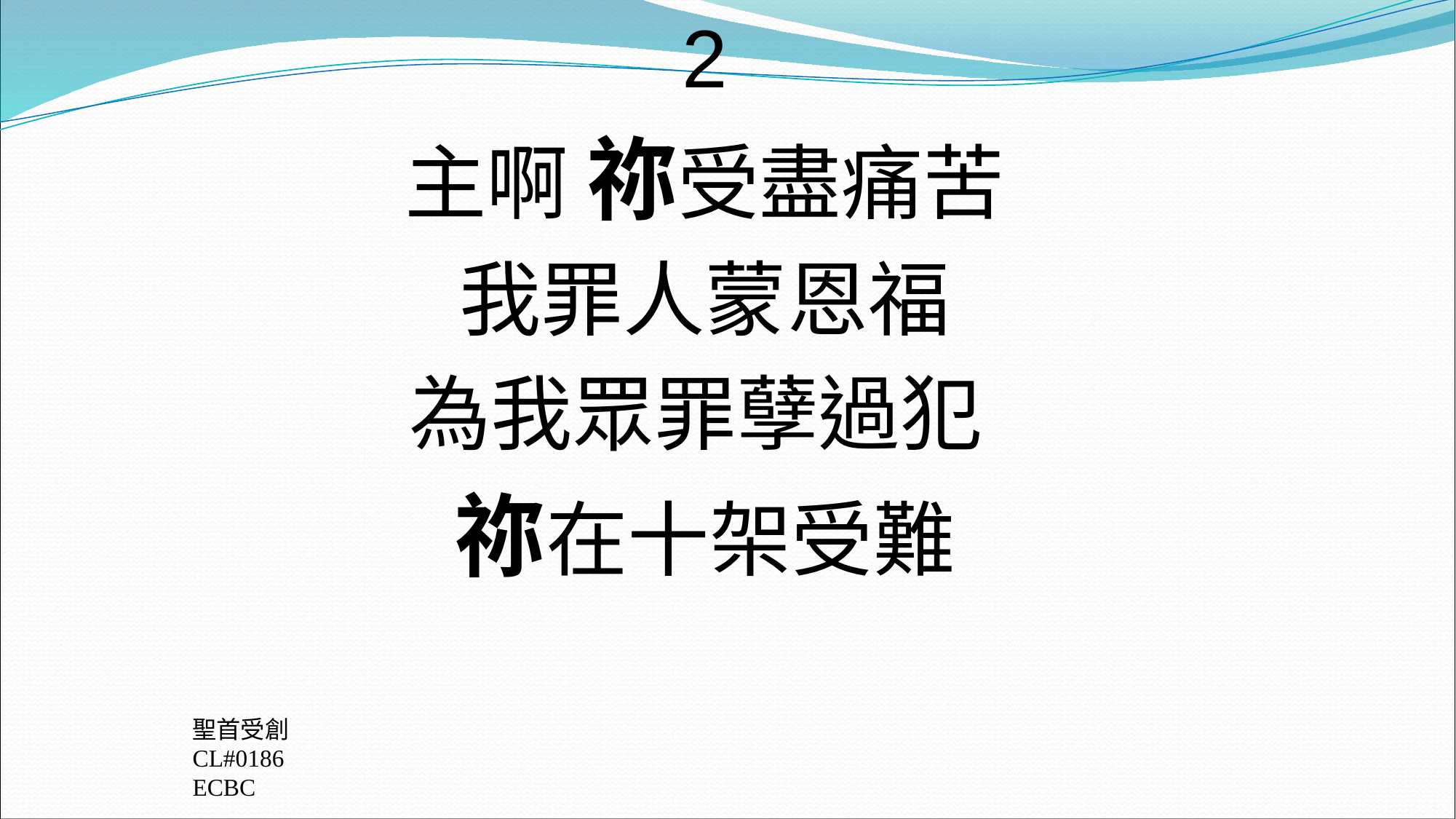

2
主啊 祢受盡痛苦
我罪人蒙恩福
為我眾罪孽過犯
祢在十架受難
聖首受創
CL#0186
ECBC